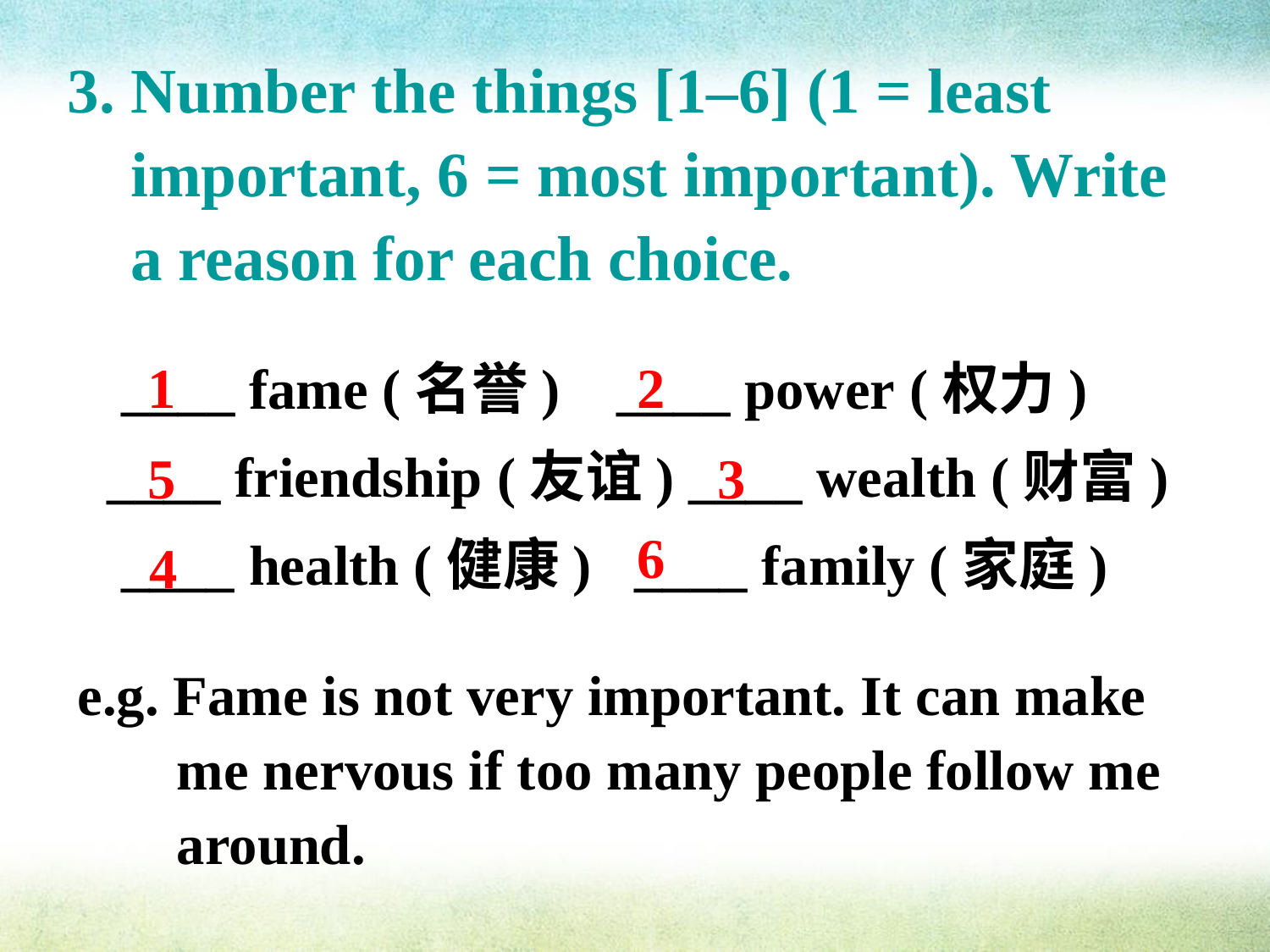

3. Number the things [1–6] (1 = least
    important, 6 = most important). Write
    a reason for each choice.
 ____ fame (名誉)    ____ power (权力)     ____ friendship (友谊) ____ wealth (财富)    ____ health (健康)   ____ family (家庭)
1
2
5
3
6
4
e.g. Fame is not very important. It can make
       me nervous if too many people follow me
       around.